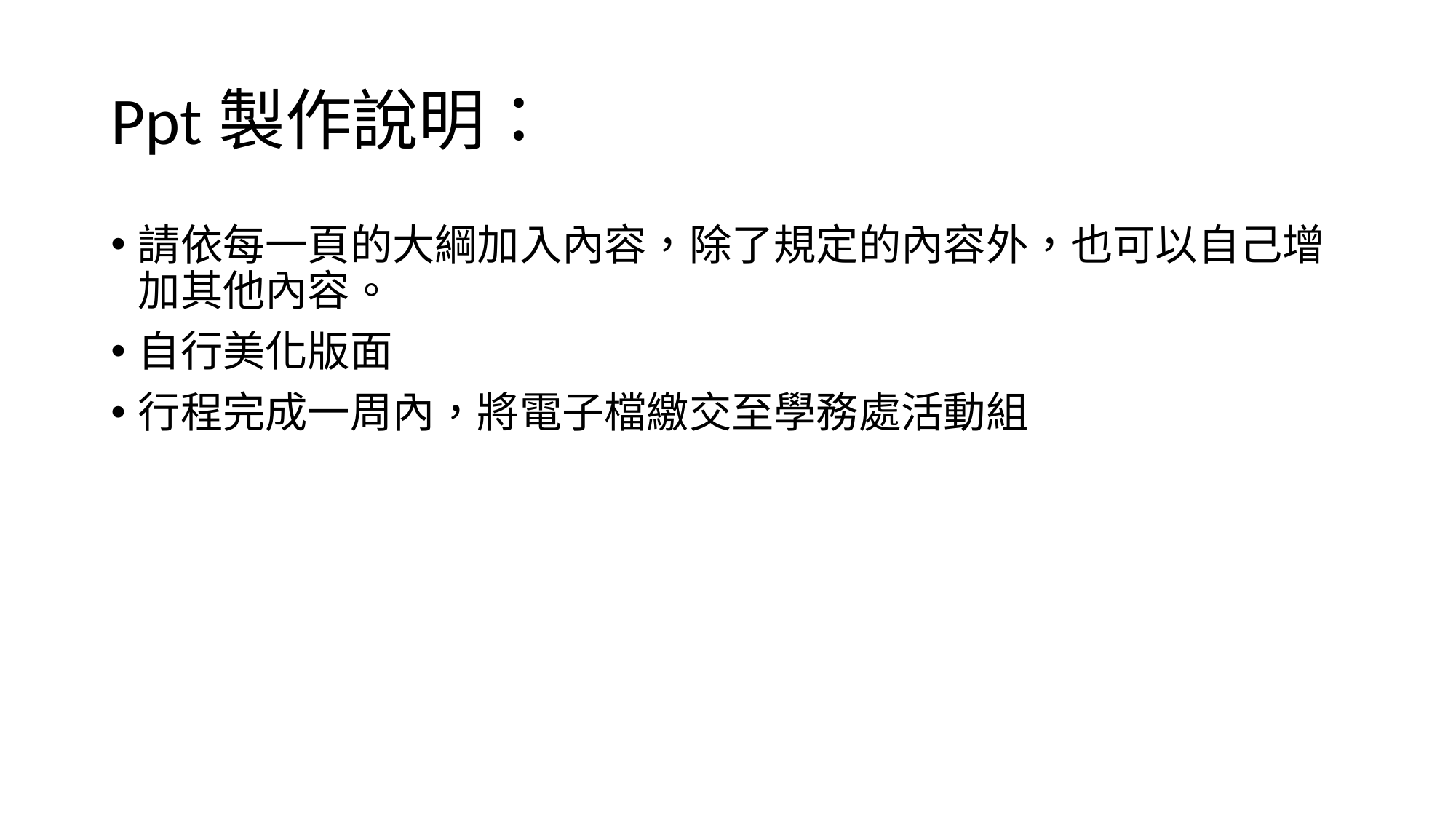

# Ppt製作說明：
請依每一頁的大綱加入內容，除了規定的內容外，也可以自己增加其他內容。
自行美化版面
行程完成一周內，將電子檔繳交至學務處活動組